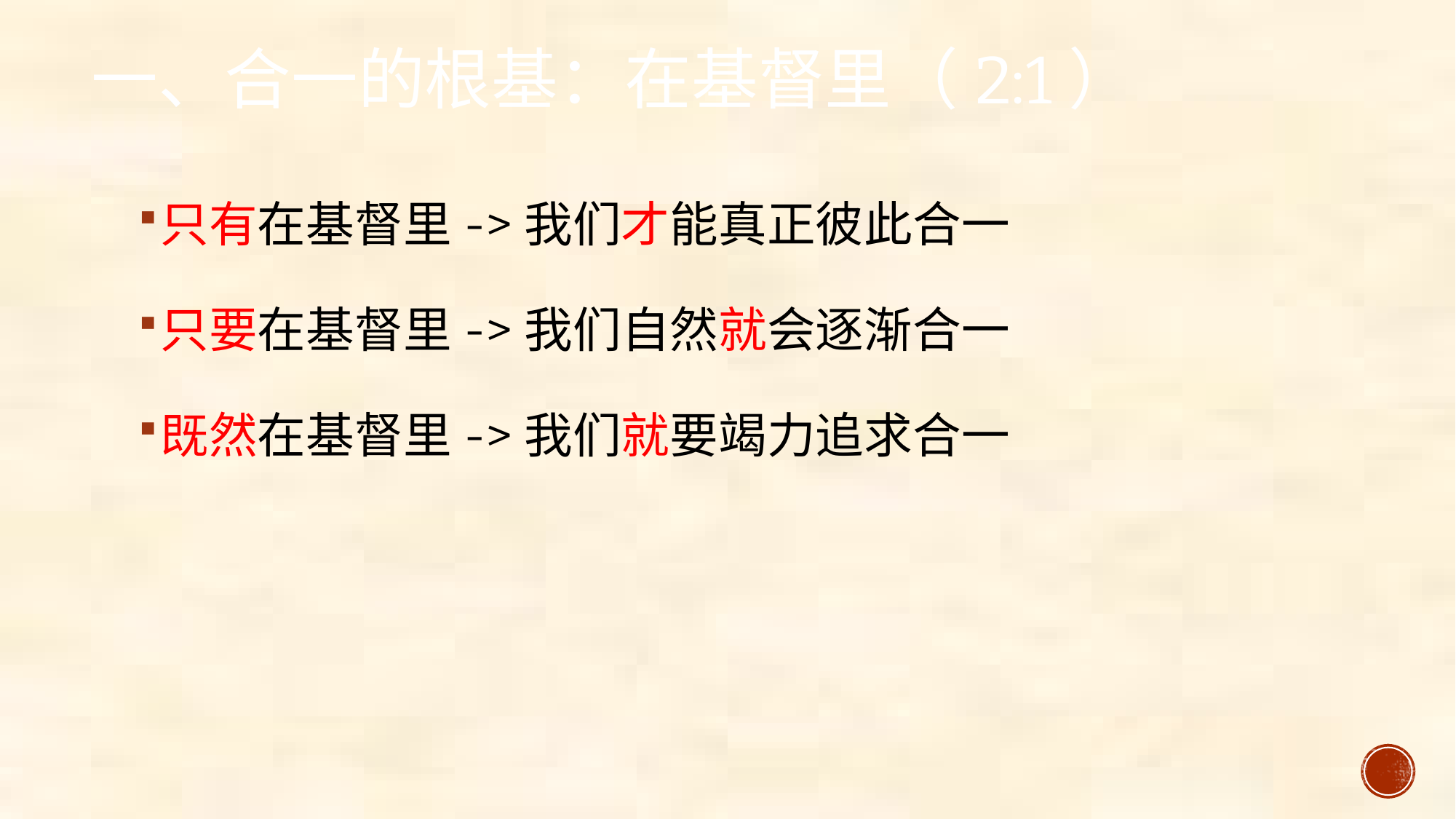

# 一、合一的根基：在基督里（2:1）
只有在基督里->我们才能真正彼此合一
只要在基督里->我们自然就会逐渐合一
既然在基督里->我们就要竭力追求合一